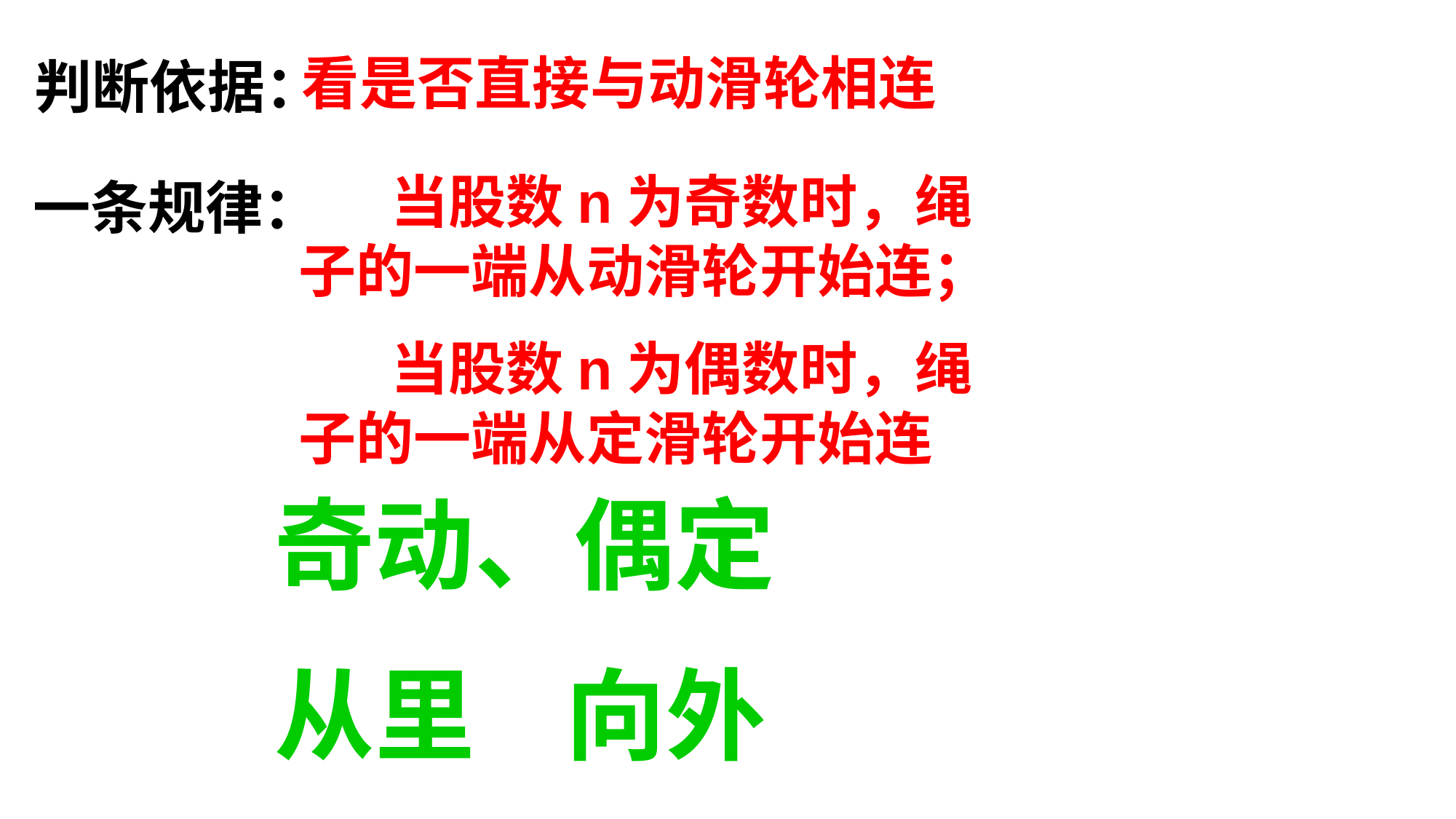

看是否直接与动滑轮相连
判断依据：
      当股数n为奇数时，绳子的一端从动滑轮开始连；
      当股数n为偶数时，绳子的一端从定滑轮开始连
一条规律：
奇动、偶定
从里    向外